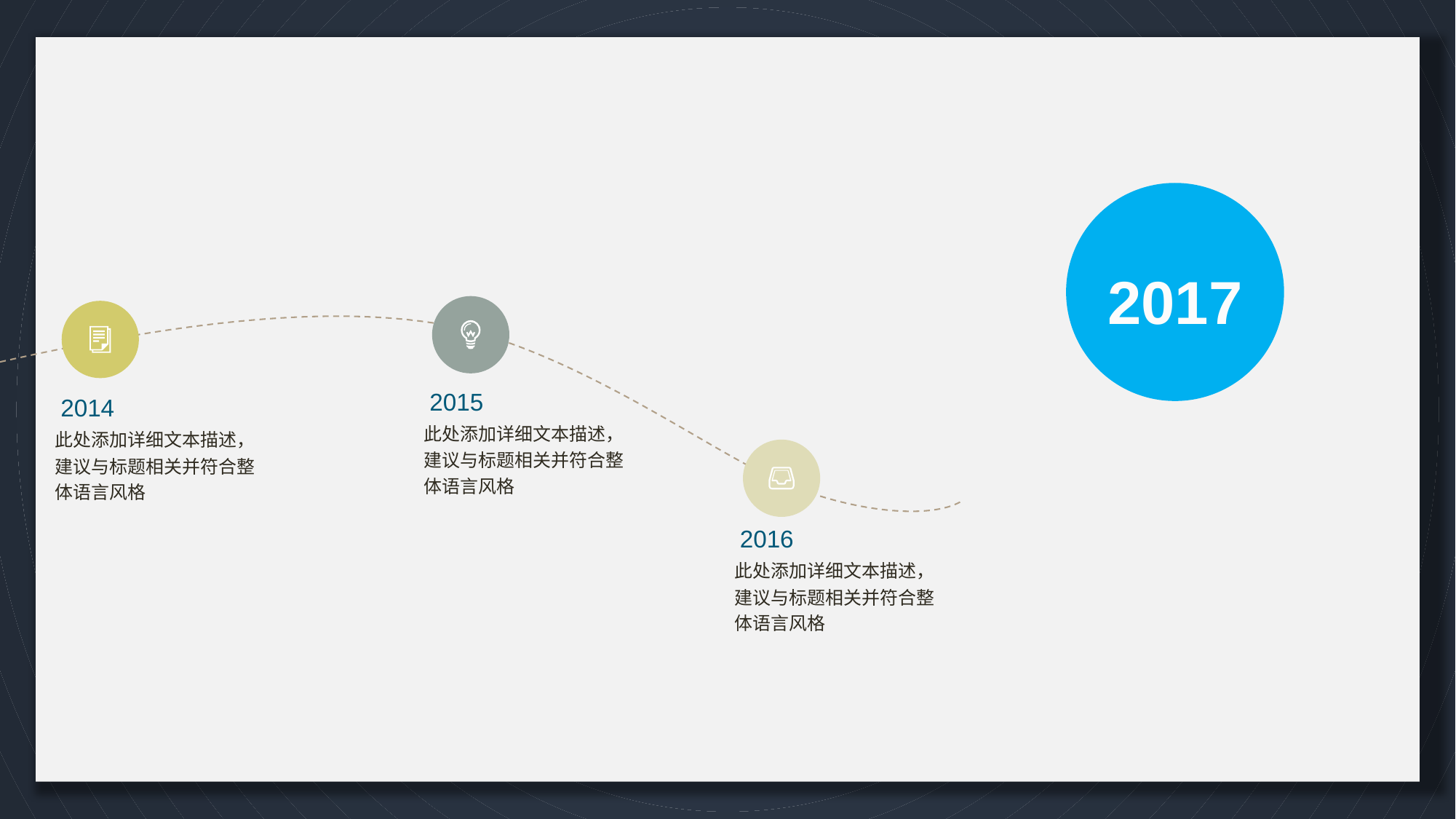

2017

2015
此处添加详细文本描述，建议与标题相关并符合整体语言风格
2014
此处添加详细文本描述，建议与标题相关并符合整体语言风格

2016
此处添加详细文本描述，建议与标题相关并符合整体语言风格
7